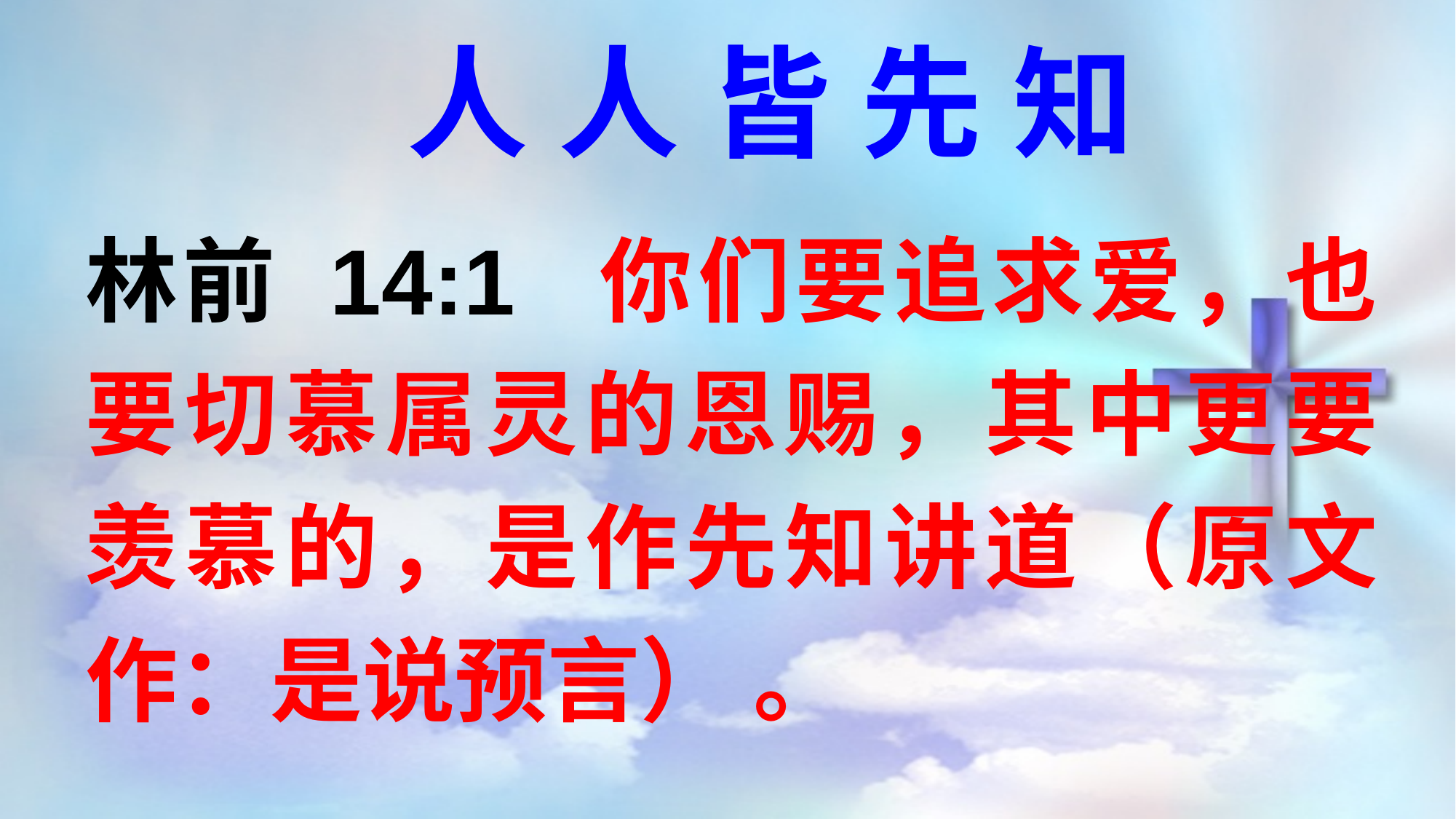

人人皆先知
林前 14:1  你们要追求爱，也要切慕属灵的恩赐，其中更要羡慕的，是作先知讲道（原文作：是说预言） 。